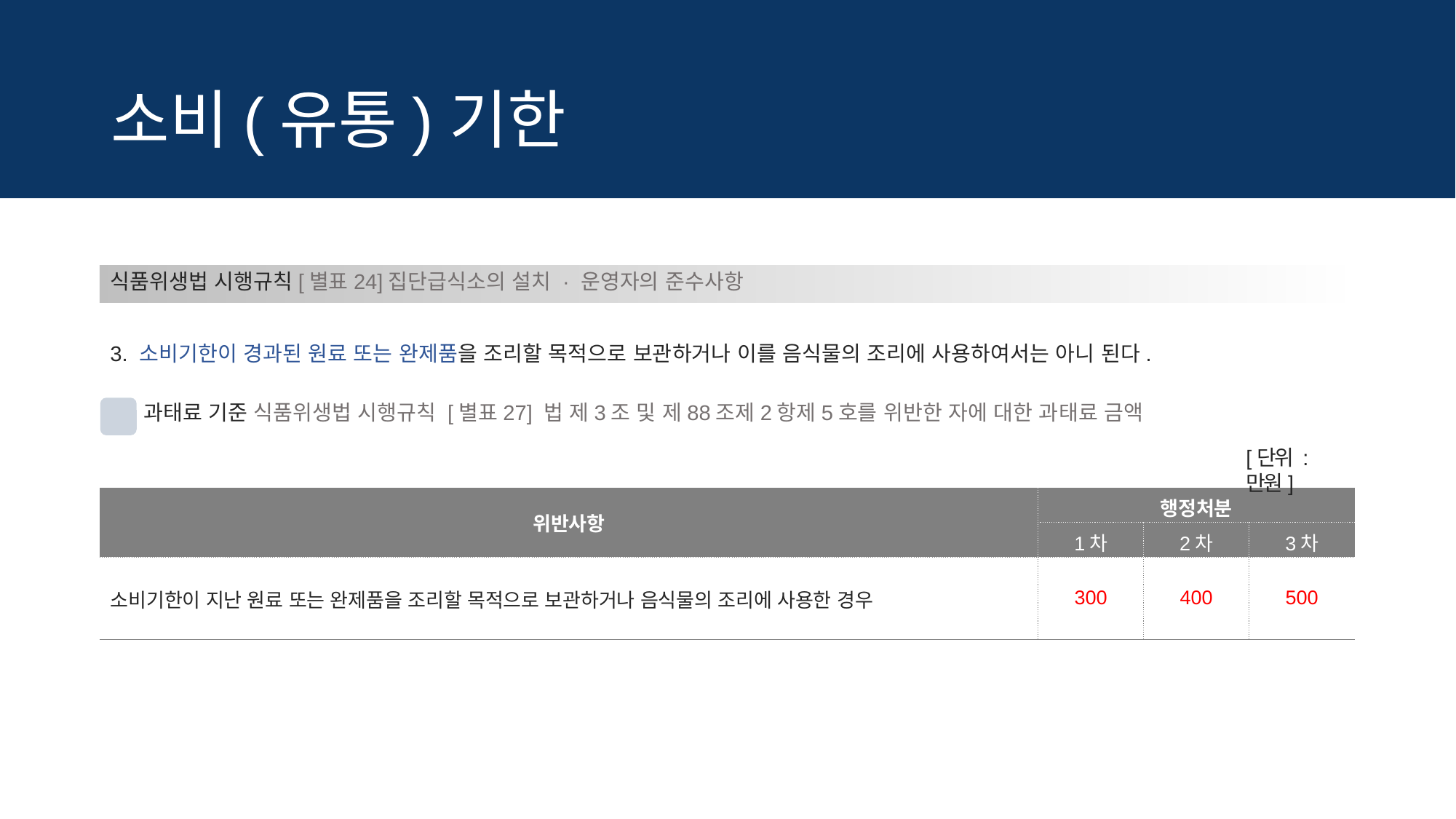

# 소비(유통)기한
식품위생법 시행규칙[별표24]집단급식소의 설치 · 운영자의 준수사항

3. 소비기한이 경과된 원료 또는 완제품을 조리할 목적으로 보관하거나 이를 음식물의 조리에 사용하여서는 아니 된다.
과태료 기준 식품위생법 시행규칙 [별표27] 법 제3조 및 제88조제2항제5호를 위반한 자에 대한 과태료 금액

!
[단위 : 만원]
| 위반사항 | 행정처분 |  |  |
| --- | --- | --- | --- |
|  | 1차 | 2차 | 3차 |
| 소비기한이 지난 원료 또는 완제품을 조리할 목적으로 보관하거나 음식물의 조리에 사용한 경우 | 300 | 400 | 500 |